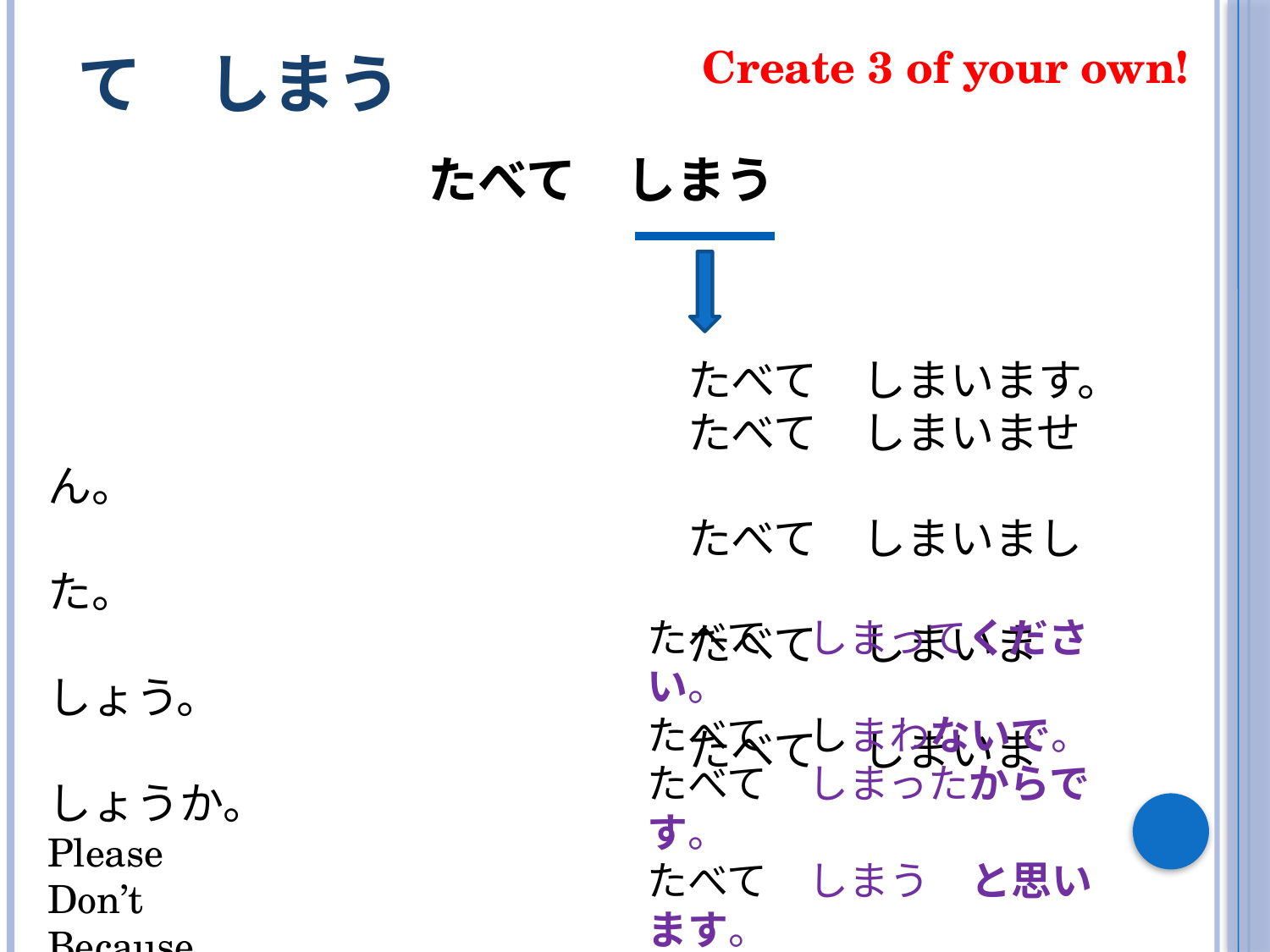

Create 3 of your own!
# て　しまう
	　　	　たべて　しまう

				　　　たべて　しまいます。
				　　　たべて　しまいません。
				　　　たべて　しまいました。
				　　　たべて　しまいましょう。
				　　　たべて　しまいましょうか。
Please
Don’t
Because
I think I will
I intend to
It’s OK if you don’t
たべて　しまってください。
たべて　しまわないで。
たべて　しまったからです。
たべて　しまう　と思います。
たべて　しまう　つもり。
たべて　しまわなくてもいい。